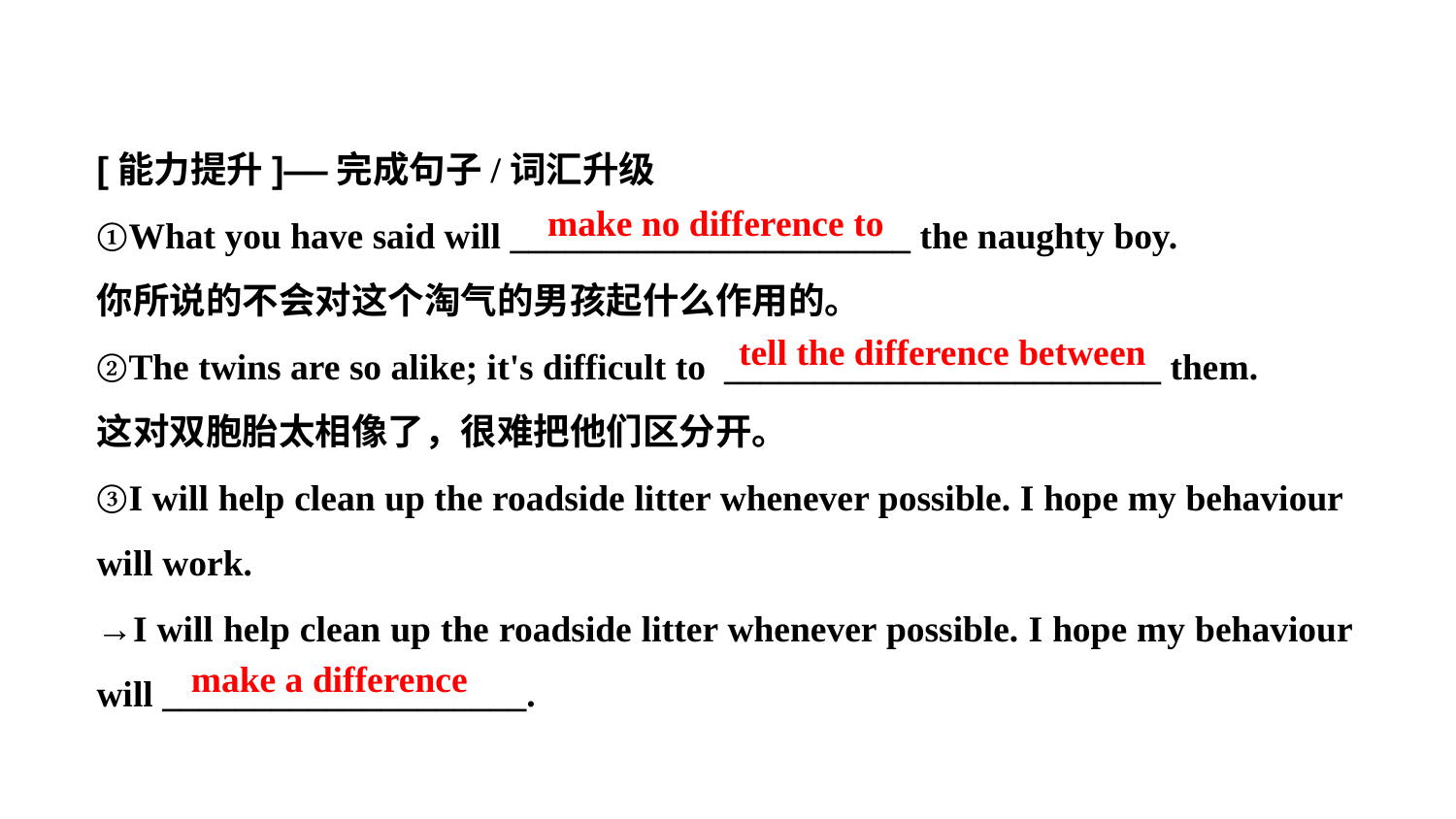

[能力提升]——完成句子/词汇升级
①What you have said will ______________________ the naughty boy.
你所说的不会对这个淘气的男孩起什么作用的。
②The twins are so alike; it's difficult to  ________________________ them.
这对双胞胎太相像了，很难把他们区分开。
③I will help clean up the roadside litter whenever possible. I hope my behaviour  will work.
→I will help clean up the roadside litter whenever possible. I hope my behaviour will ____________________.
make no difference to
tell the difference between
make a difference